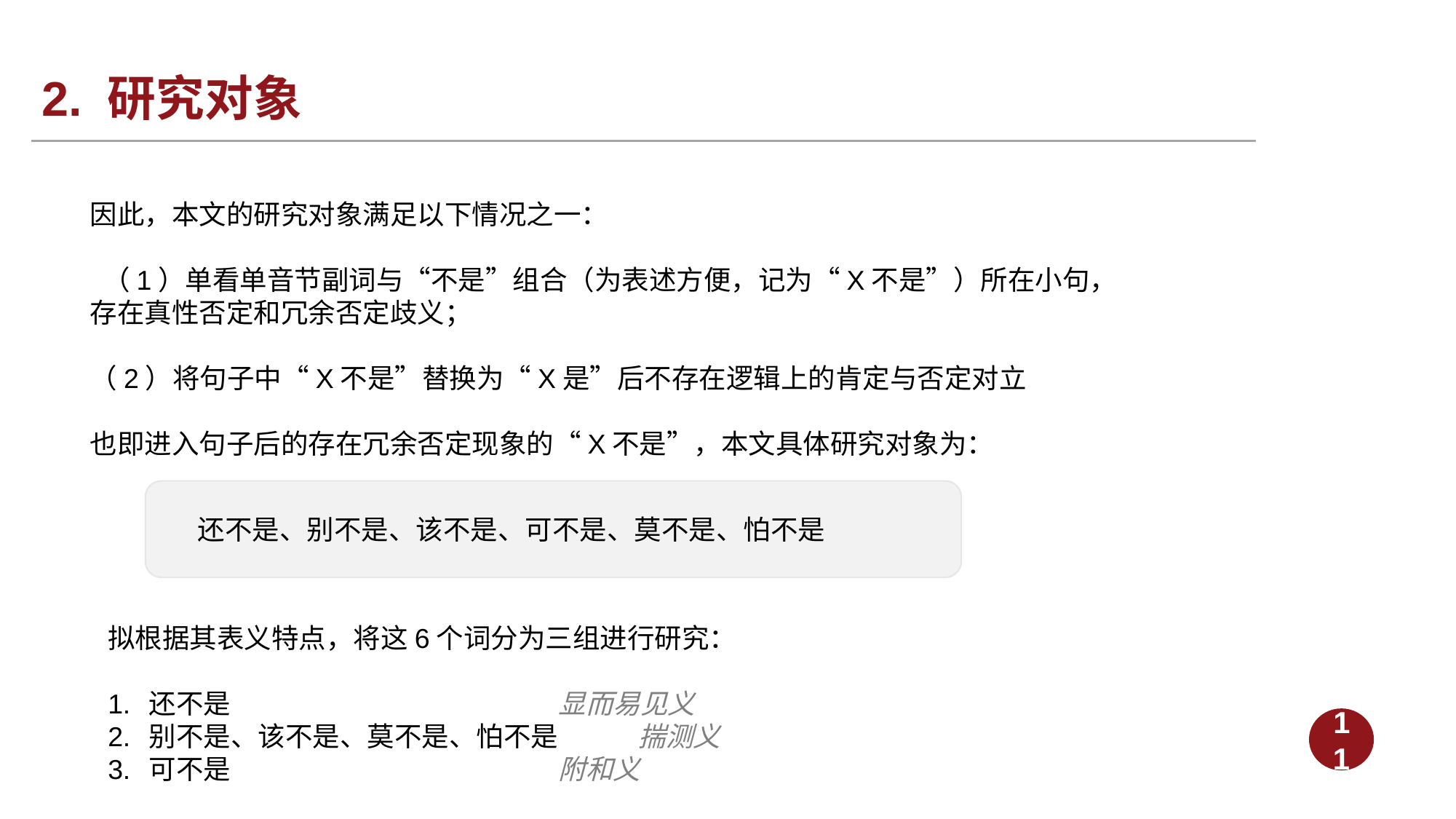

# 2. 研究对象
因此，本文的研究对象满足以下情况之一：

 （1）单看单音节副词与“不是”组合（为表述方便，记为“X不是”）所在小句，存在真性否定和冗余否定歧义；

（2）将句子中“X不是”替换为“X是”后不存在逻辑上的肯定与否定对立

也即进入句子后的存在冗余否定现象的“X不是”，本文具体研究对象为：

        还不是、别不是、该不是、可不是、莫不是、怕不是
拟根据其表义特点，将这6个词分为三组进行研究：

还不是                                                     显而易见义
别不是、该不是、莫不是、怕不是             揣测义
可不是                                                     附和义
11